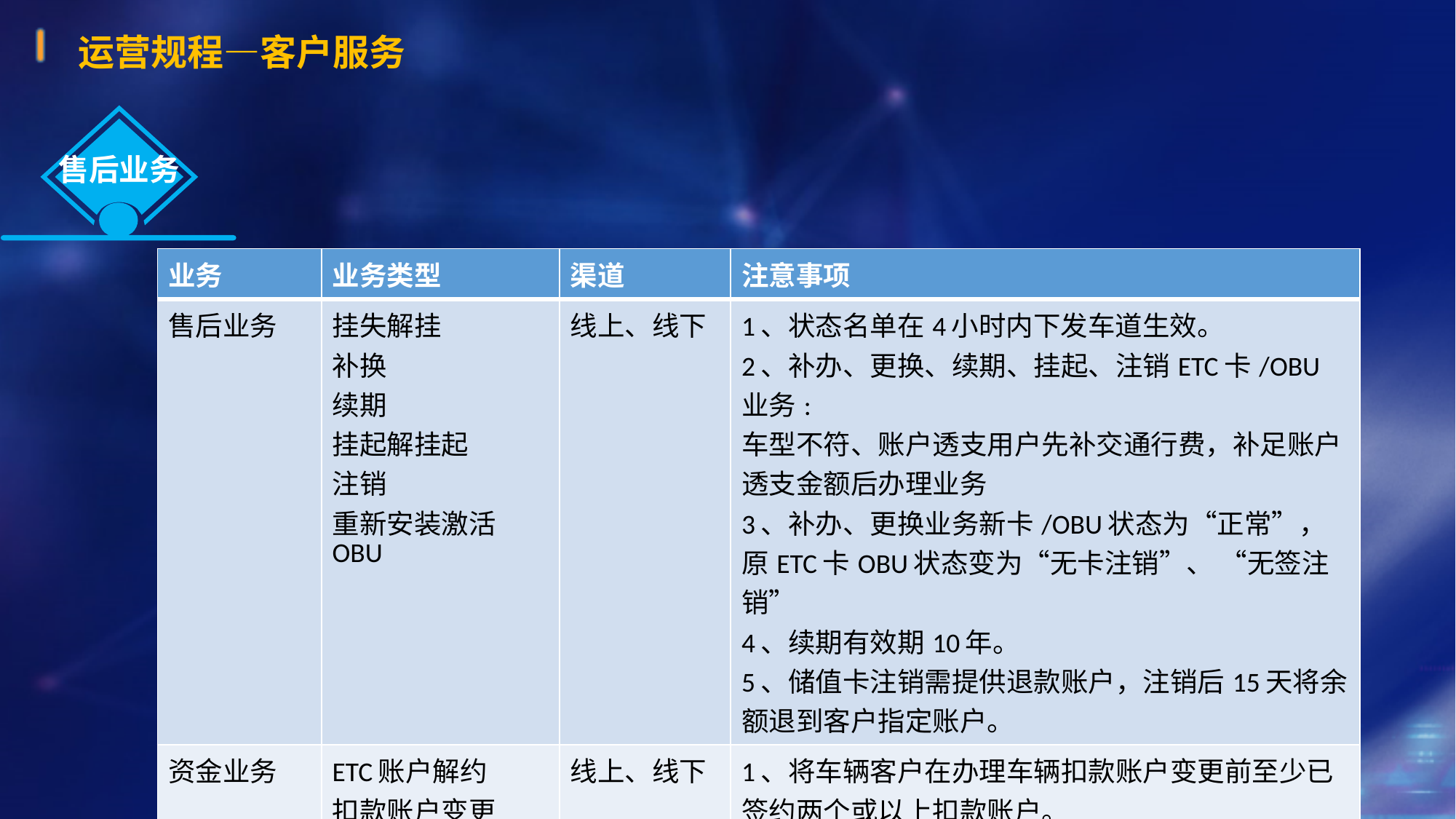

运营规程—客户服务
售后业务

| 业务 | 业务类型 | 渠道 | 注意事项 |
| --- | --- | --- | --- |
| 售后业务 | 挂失解挂 补换 续期 挂起解挂起 注销 重新安装激活OBU | 线上、线下 | 1、状态名单在4小时内下发车道生效。 2、补办、更换、续期、挂起、注销ETC卡/OBU业务: 车型不符、账户透支用户先补交通行费，补足账户透支金额后办理业务 3、补办、更换业务新卡/OBU状态为“正常”，原ETC卡OBU状态变为“无卡注销”、 “无签注销” 4、续期有效期10年。 5、储值卡注销需提供退款账户，注销后15天将余额退到客户指定账户。 |
| 资金业务 | ETC账户解约 扣款账户变更 充值 圈存 | 线上、线下 | 1、将车辆客户在办理车辆扣款账户变更前至少已签约两个或以上扣款账户。 2、变更业务办理过程卡签名单状态不改变。 3、扣款账户变更前的交易在6个自然日内仍可从原扣款账户扣款。 |
www.islide.cc
13